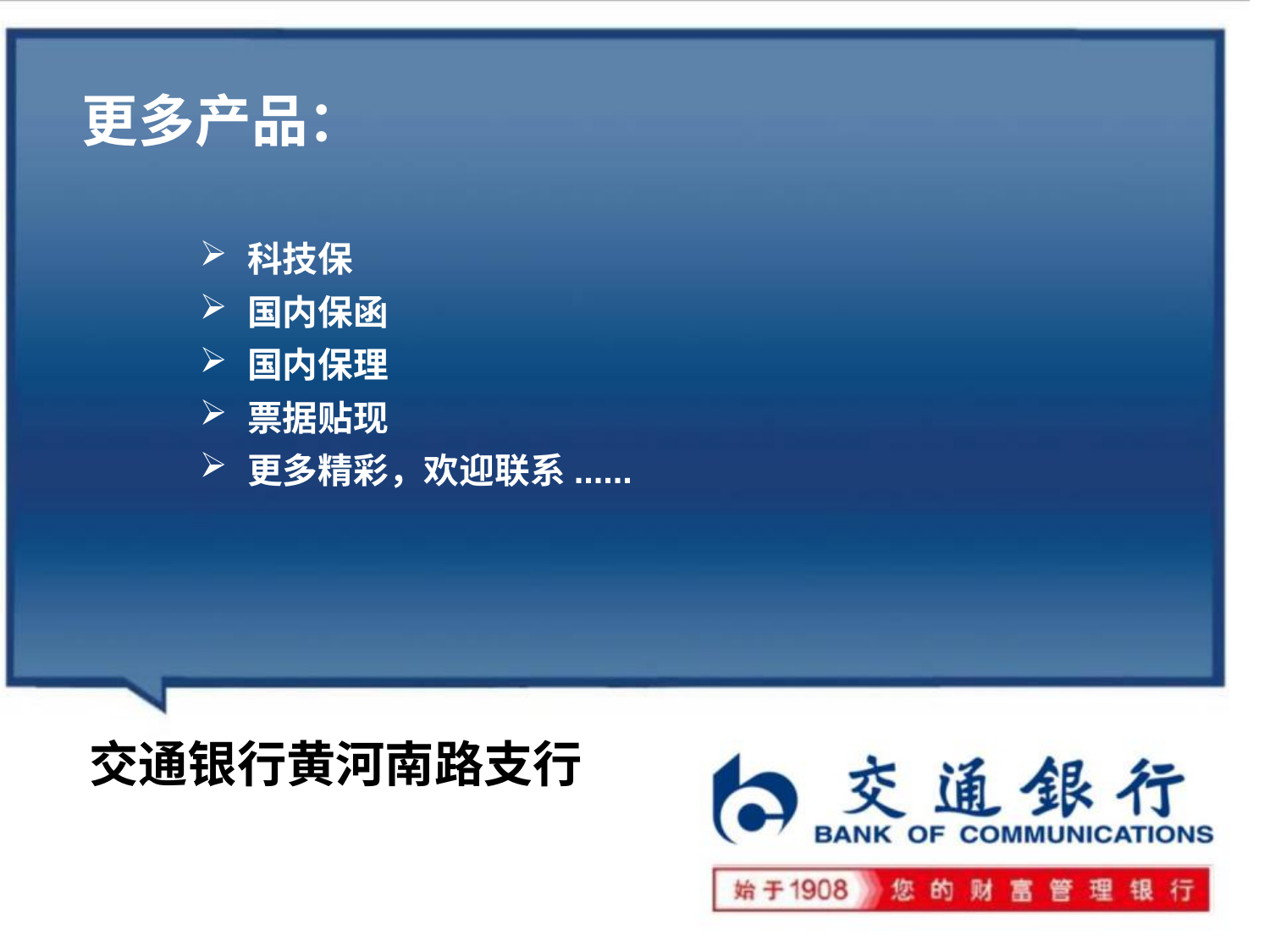

更多产品：
科技保
国内保函
国内保理
票据贴现
更多精彩，欢迎联系......

交通银行黄河南路支行